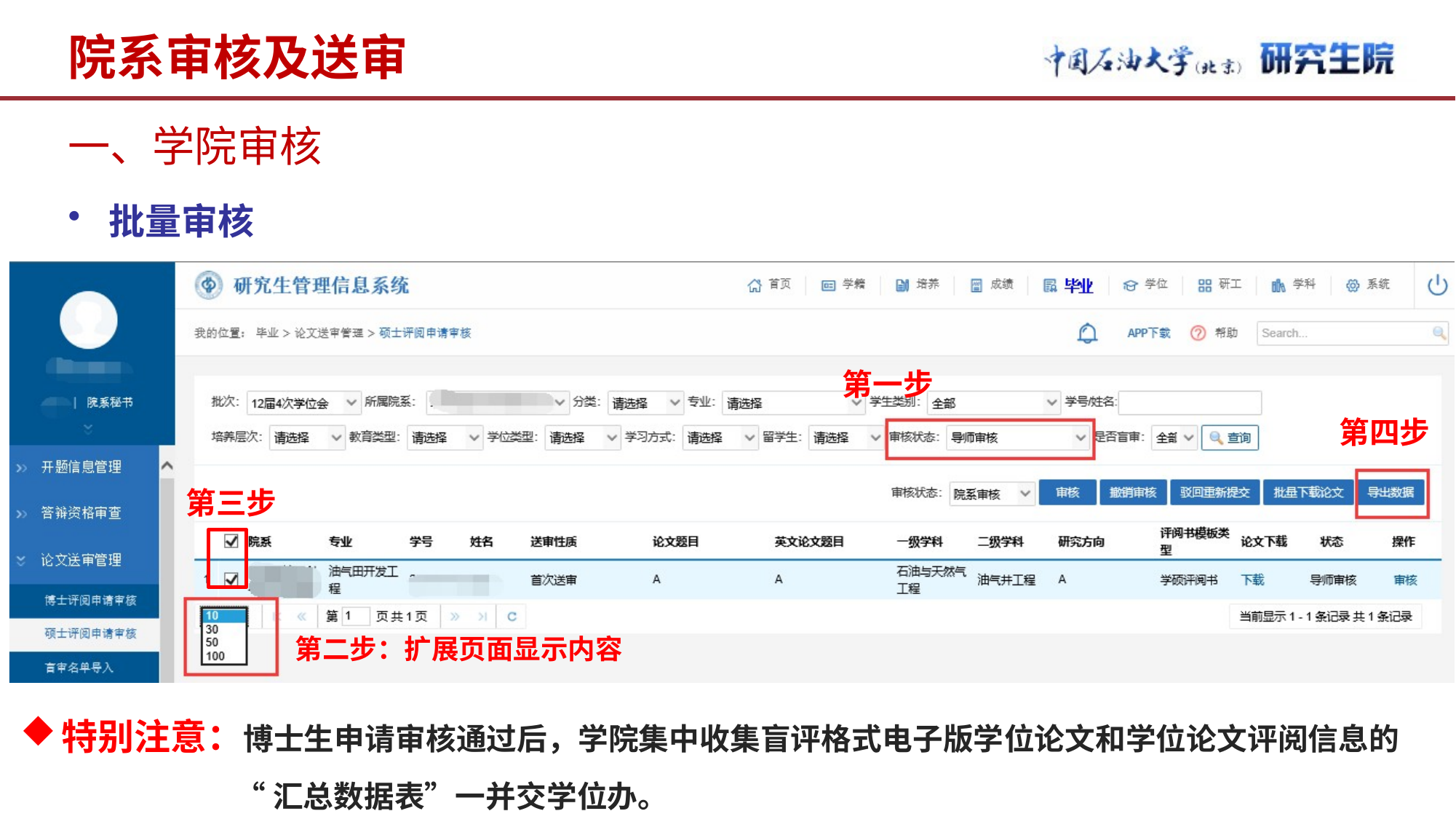

# 院系审核及送审
一、学院审核
批量审核

第一步
第四步
第三步

第二步：扩展页面显示内容

特别注意：博士生申请审核通过后，学院集中收集盲评格式电子版学位论文和学位论文评阅信息的
“汇总数据表”一并交学位办。